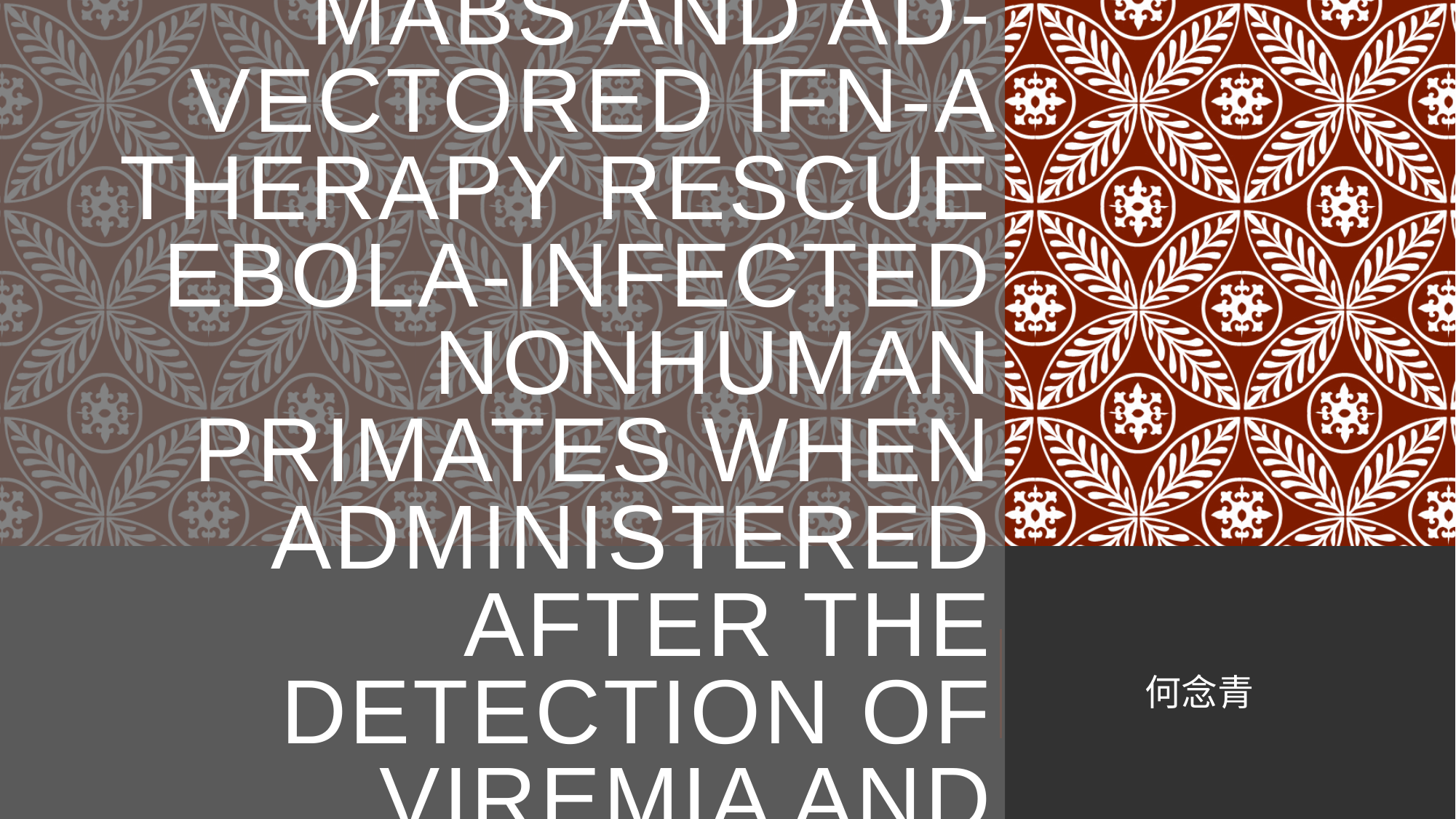

# mAbs and Ad-Vectored IFN-a Therapy Rescue Ebola-Infected Nonhuman Primates When Administered After the Detection of Viremia and Symptoms
何念青